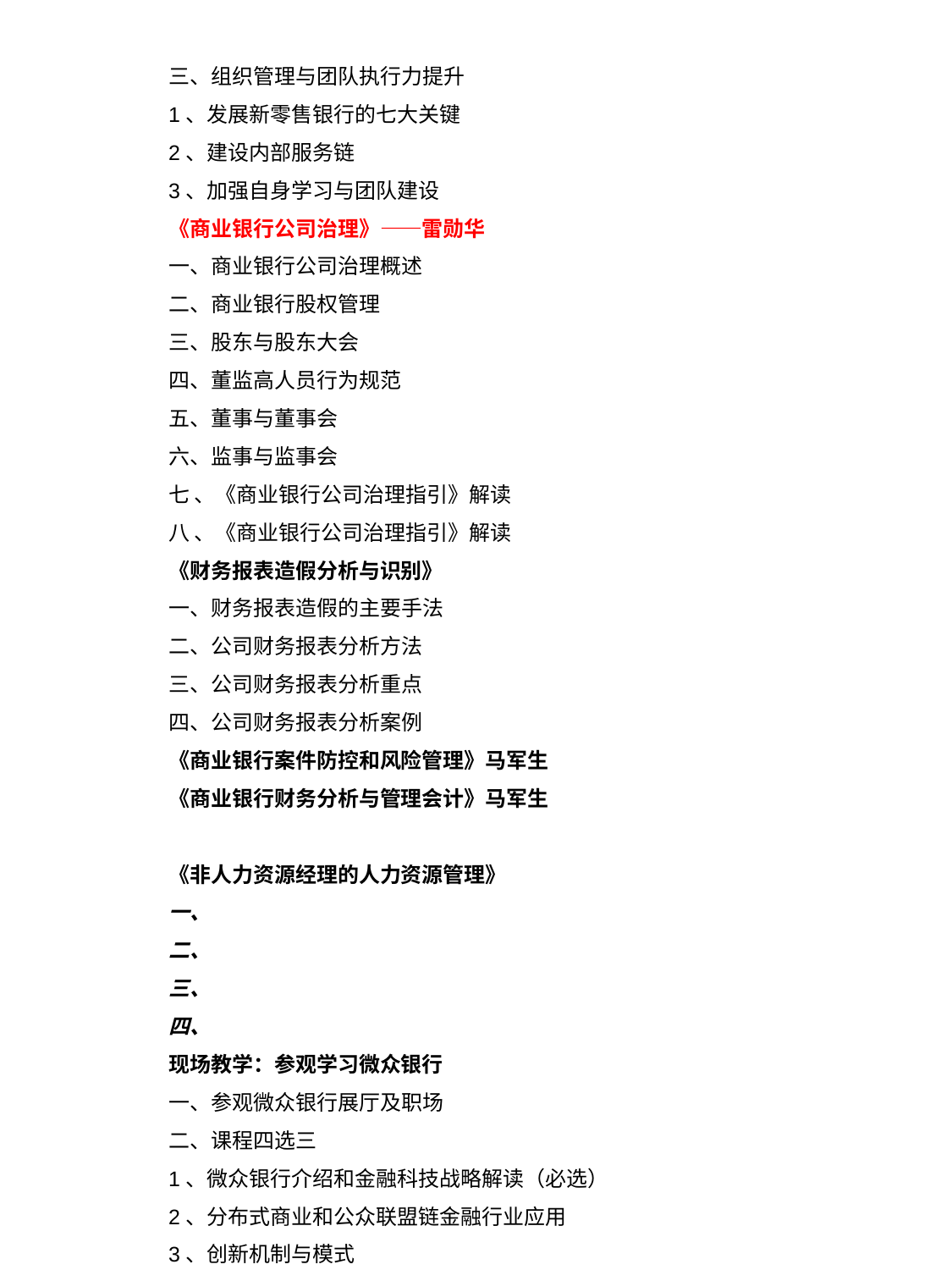

三、组织管理与团队执行力提升
1、发展新零售银行的七大关键
2、建设内部服务链
3、加强自身学习与团队建设
《商业银行公司治理》——雷勋华
一、商业银行公司治理概述
二、商业银行股权管理
三、股东与股东大会
四、董监高人员行为规范
五、董事与董事会
六、监事与监事会
七 、《商业银行公司治理指引》解读
八 、《商业银行公司治理指引》解读
《财务报表造假分析与识别》
一、财务报表造假的主要手法
二、公司财务报表分析方法
三、公司财务报表分析重点
四、公司财务报表分析案例
《商业银行案件防控和风险管理》马军生
《商业银行财务分析与管理会计》马军生

《非人力资源经理的人力资源管理》
一、
二、
三、
四、
现场教学：参观学习微众银行
一、参观微众银行展厅及职场
二、课程四选三
1、微众银行介绍和金融科技战略解读（必选）
2、分布式商业和公众联盟链金融行业应用
3、创新机制与模式
4、中外金融科技发展格局